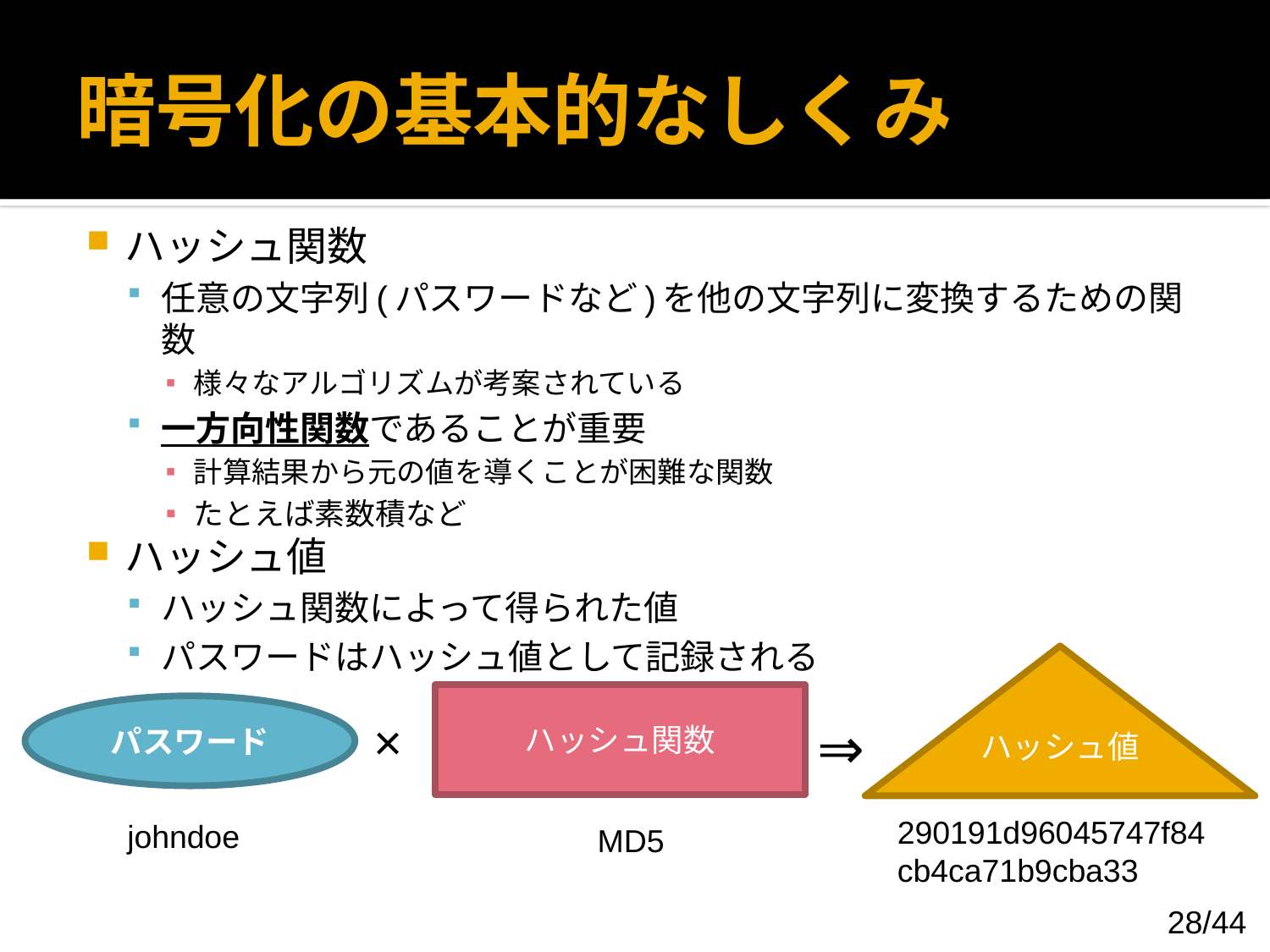

# 暗号化の基本的なしくみ
ハッシュ関数
任意の文字列(パスワードなど)を他の文字列に変換するための関数
様々なアルゴリズムが考案されている
一方向性関数であることが重要
計算結果から元の値を導くことが困難な関数
たとえば素数積など
ハッシュ値
ハッシュ関数によって得られた値
パスワードはハッシュ値として記録される
ハッシュ値
ハッシュ関数
パスワード
×
⇒
290191d96045747f84
cb4ca71b9cba33
johndoe
MD5